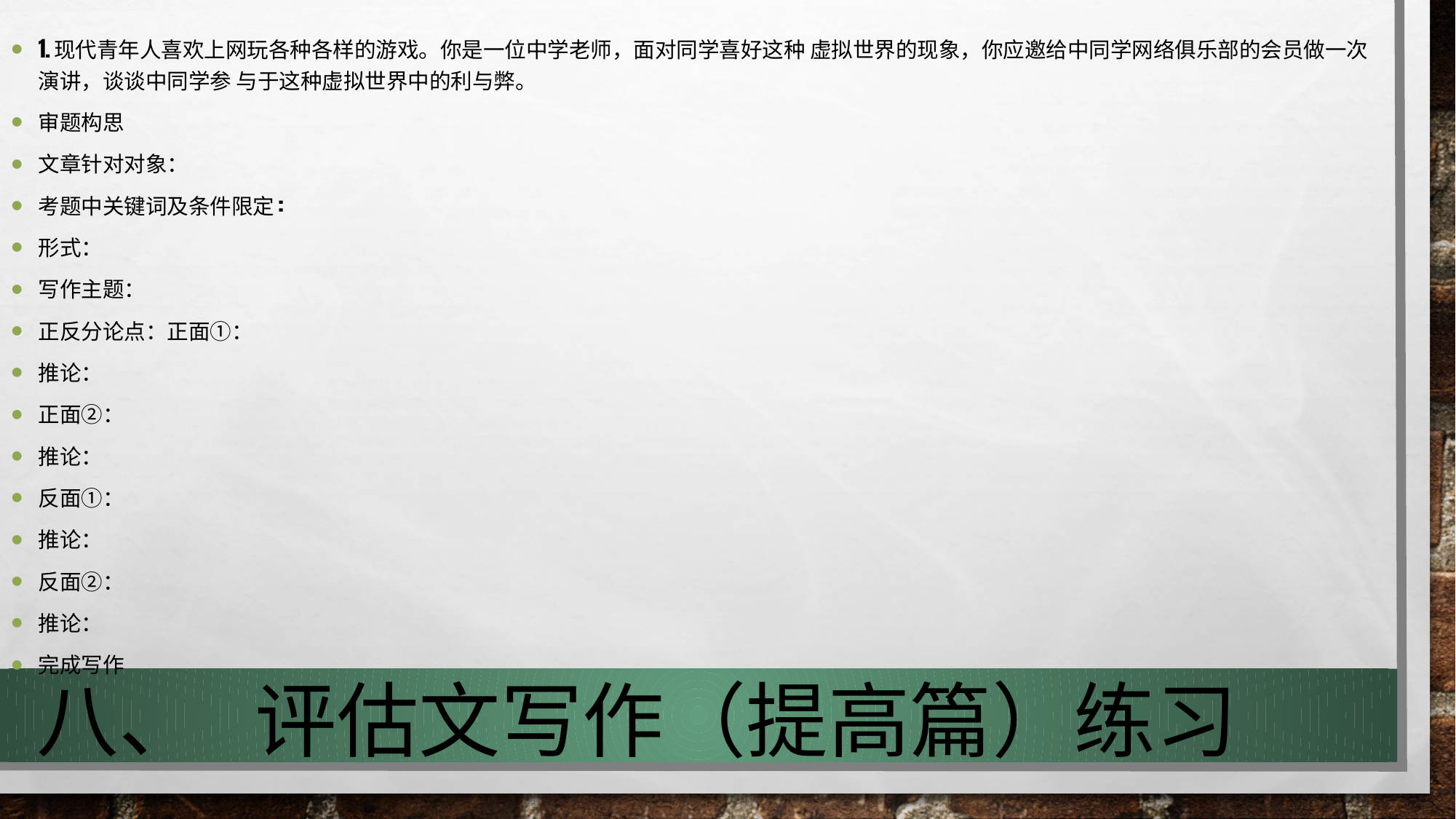

1.现代青年人喜欢上网玩各种各样的游戏。你是一位中学老师，面对同学喜好这种 虚拟世界的现象，你应邀给中同学网络俱乐部的会员做一次演讲，谈谈中同学参 与于这种虚拟世界中的利与弊。
审题构思
文章针对对象：
考题中关键词及条件限定:
形式：
写作主题：
正反分论点：正面①：
推论：
正面②：
推论：
反面①：
推论：
反面②：
推论：
完成写作
# 八、	评估文写作（提高篇）练习